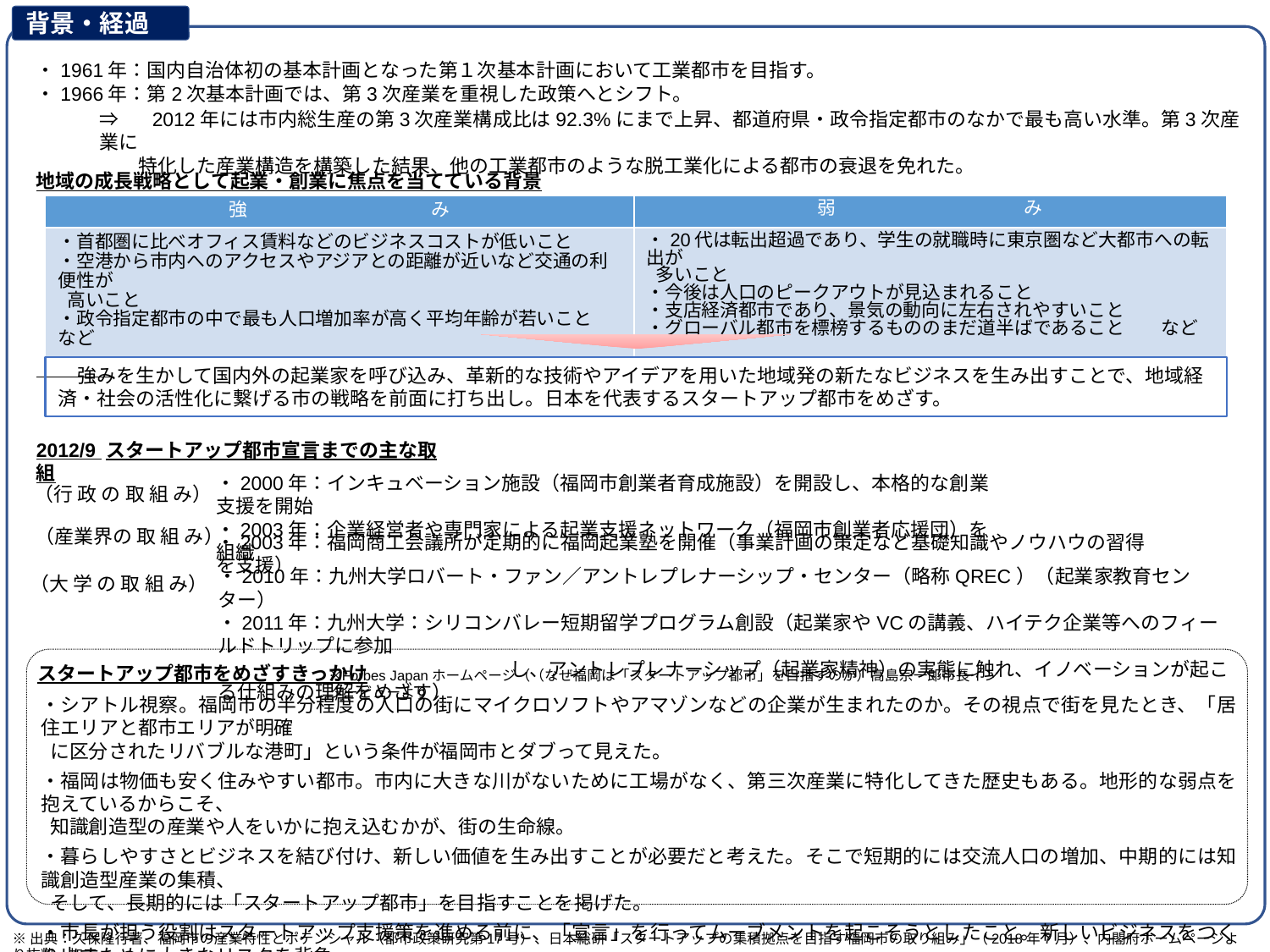

背景・経過

・1961年：国内自治体初の基本計画となった第１次基本計画において工業都市を目指す。
・1966年：第2次基本計画では、第3次産業を重視した政策へとシフト。
⇒ 　2012年には市内総生産の第3次産業構成比は92.3%にまで上昇、都道府県・政令指定都市のなかで最も高い水準。第3次産業に
　　特化した産業構造を構築した結果、他の工業都市のような脱工業化による都市の衰退を免れた。
地域の成長戦略として起業・創業に焦点を当てている背景

| 強　　　　　　　　　　み | 弱 　　　　　　　　　　み |
| --- | --- |
| ・首都圏に比べオフィス賃料などのビジネスコストが低いこと ・空港から市内へのアクセスやアジアとの距離が近いなど交通の利便性が 高いこと ・政令指定都市の中で最も人口増加率が高く平均年齢が若いこと　など | ・20代は転出超過であり、学生の就職時に東京圏など大都市への転出が 多いこと ・今後は人口のピークアウトが見込まれること ・支店経済都市であり、景気の動向に左右されやすいこと ・グローバル都市を標榜するもののまだ道半ばであること　　など |

　強みを生かして国内外の起業家を呼び込み、革新的な技術やアイデアを用いた地域発の新たなビジネスを生み出すことで、地域経済・社会の活性化に繋げる市の戦略を前面に打ち出し。日本を代表するスタートアップ都市をめざす。
2012/9 スタートアップ都市宣言までの主な取組
・2000年：インキュベーション施設（福岡市創業者育成施設）を開設し、本格的な創業支援を開始
・2003年：企業経営者や専門家による起業支援ネットワーク（福岡市創業者応援団）を組織
（行 政 の 取 組 み）
・2003年：福岡商工会議所が定期的に福岡起業塾を開催（事業計画の策定など基礎知識やノウハウの習得を支援）
・2010年：九州大学ロバート・ファン／アントレプレナーシップ・センター（略称QREC）（起業家教育センター）
・2011年：九州大学：シリコンバレー短期留学プログラム創設（起業家やVCの講義、ハイテク企業等へのフィールドトリップに参加
　　　　　　　　　　　　　　　し、アントレプレナーシップ（起業家精神）の実態に触れ、イノベーションが起こる仕組みの理解をめざす）
（大 学 の 取 組 み）
（産業界の 取 組 み）

スタートアップ都市をめざすきっかけ
※Forbes Japanホームページ（（なぜ福岡は「スタートアップ都市」を目指すのか）高島宗一郎市長インタービューより
・シアトル視察。福岡市の半分程度の人口の街にマイクロソフトやアマゾンなどの企業が生まれたのか。その視点で街を見たとき、「居住エリアと都市エリアが明確
 に区分されたリバブルな港町」という条件が福岡市とダブって見えた。

・福岡は物価も安く住みやすい都市。市内に大きな川がないために工場がなく、第三次産業に特化してきた歴史もある。地形的な弱点を抱えているからこそ、
 知識創造型の産業や人をいかに抱え込むかが、街の生命線。

・暮らしやすさとビジネスを結び付け、新しい価値を生み出すことが必要だと考えた。そこで短期的には交流人口の増加、中期的には知識創造型産業の集積、
 そして、長期的には「スタートアップ都市」を目指すことを掲げた。

・市長が担う役割はスタートアップ支援策を進める前に、「宣言」を行ってムーブメントを起こそうとしたこと。新しいビジネスをつくり出すために大きなリスクを背負っ
 ている。政治の役割はそれを支える社会を作ること。新しい時代をつくる同士という感覚を持ちながら、チャレンジする人が尊敬される街をつくりたい。
※出典：久保隆行著、福岡市の産業特性とポテンシャル（都市政策研究第17号）、日本総研「スタートアップの集積拠点を目指す福岡市の取り組み」（2018年7月）、内閣府ホームページより抜粋、加工